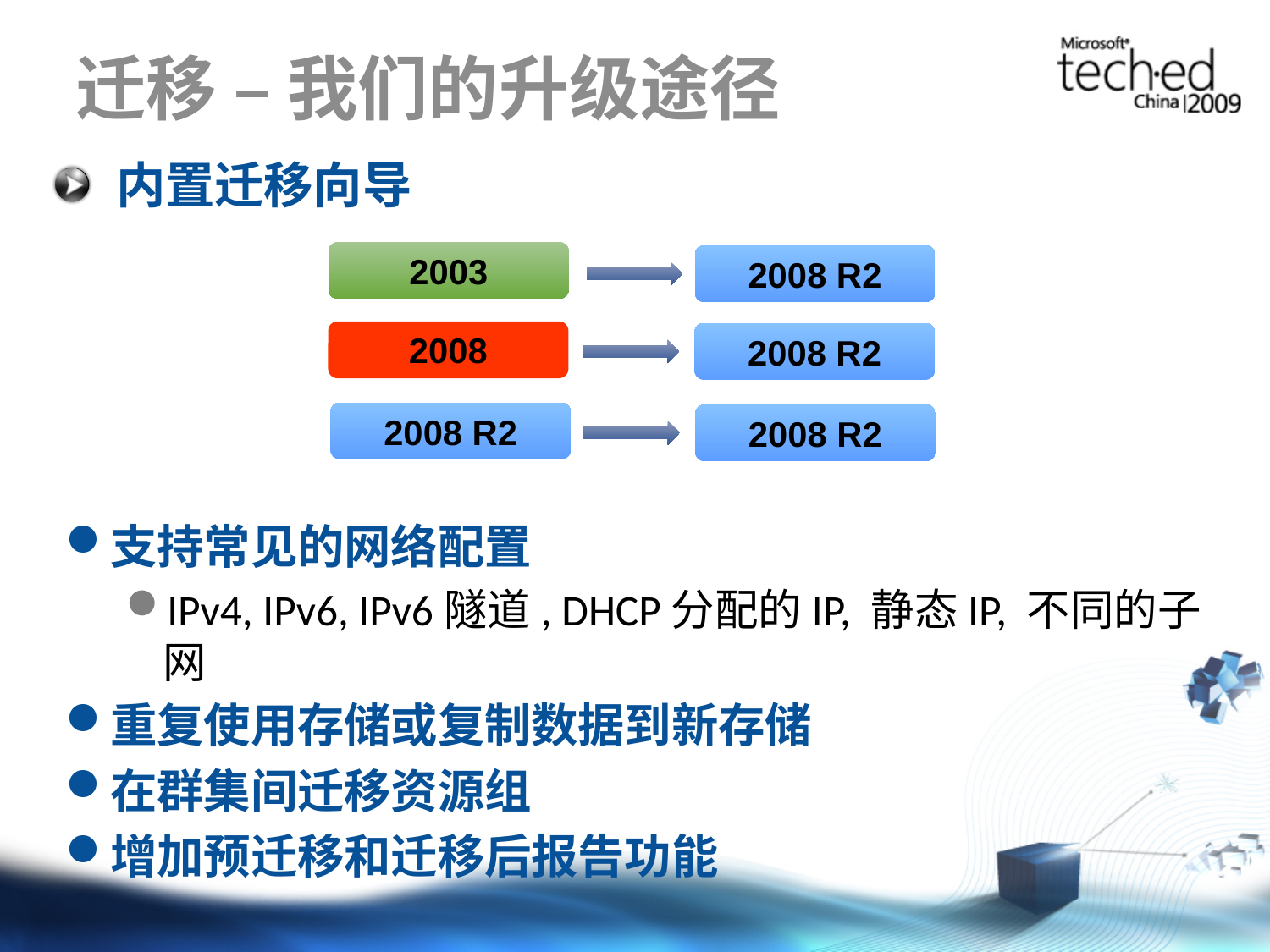

# 迁移 – 我们的升级途径
内置迁移向导
2003
2008 R2

2008
2008 R2

2008 R2
2008 R2

支持常见的网络配置
IPv4, IPv6, IPv6隧道, DHCP分配的IP, 静态IP, 不同的子网
重复使用存储或复制数据到新存储
在群集间迁移资源组
增加预迁移和迁移后报告功能